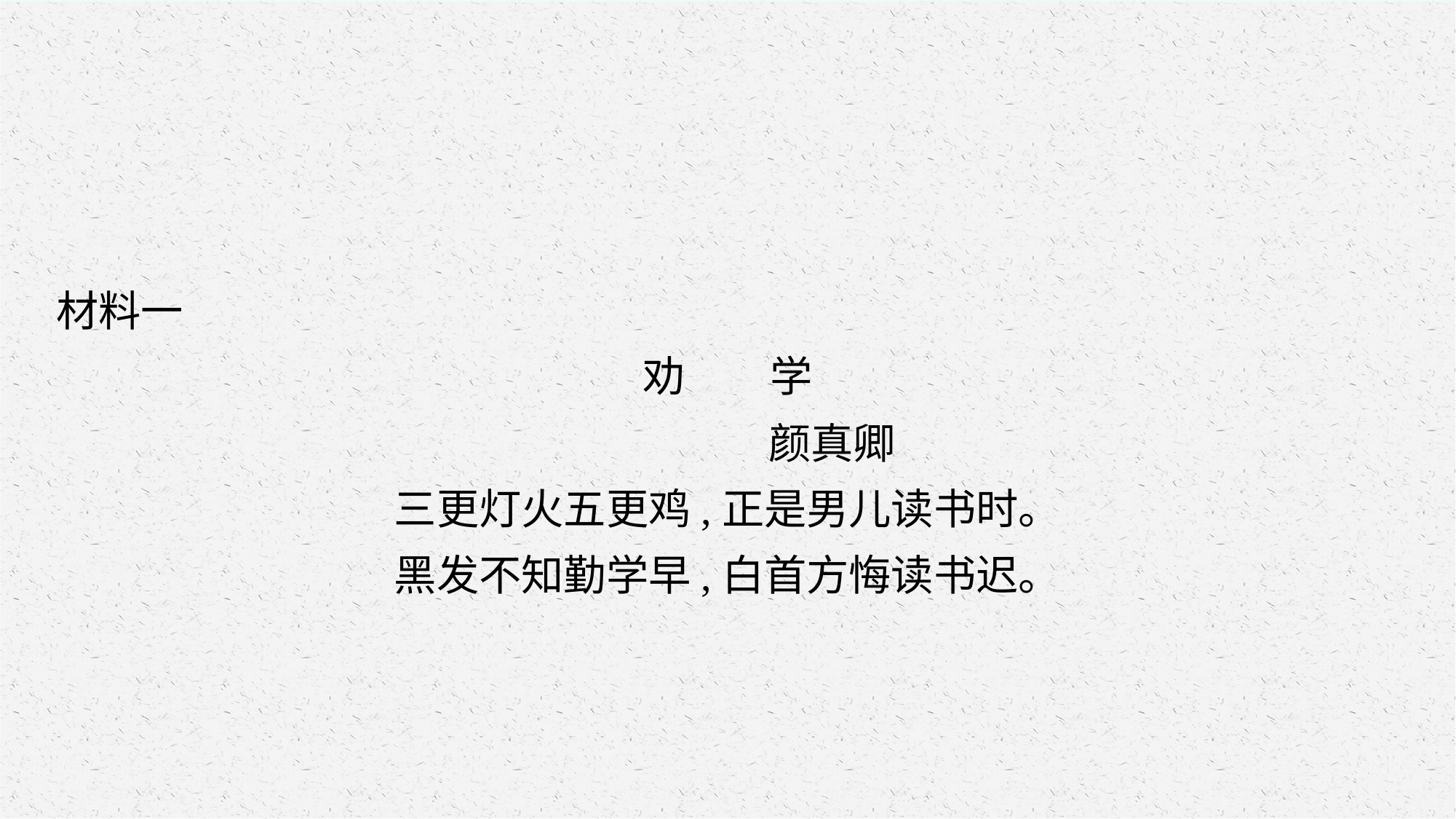

材料一
劝　　学
	      颜真卿
三更灯火五更鸡,正是男儿读书时。
黑发不知勤学早,白首方悔读书迟。